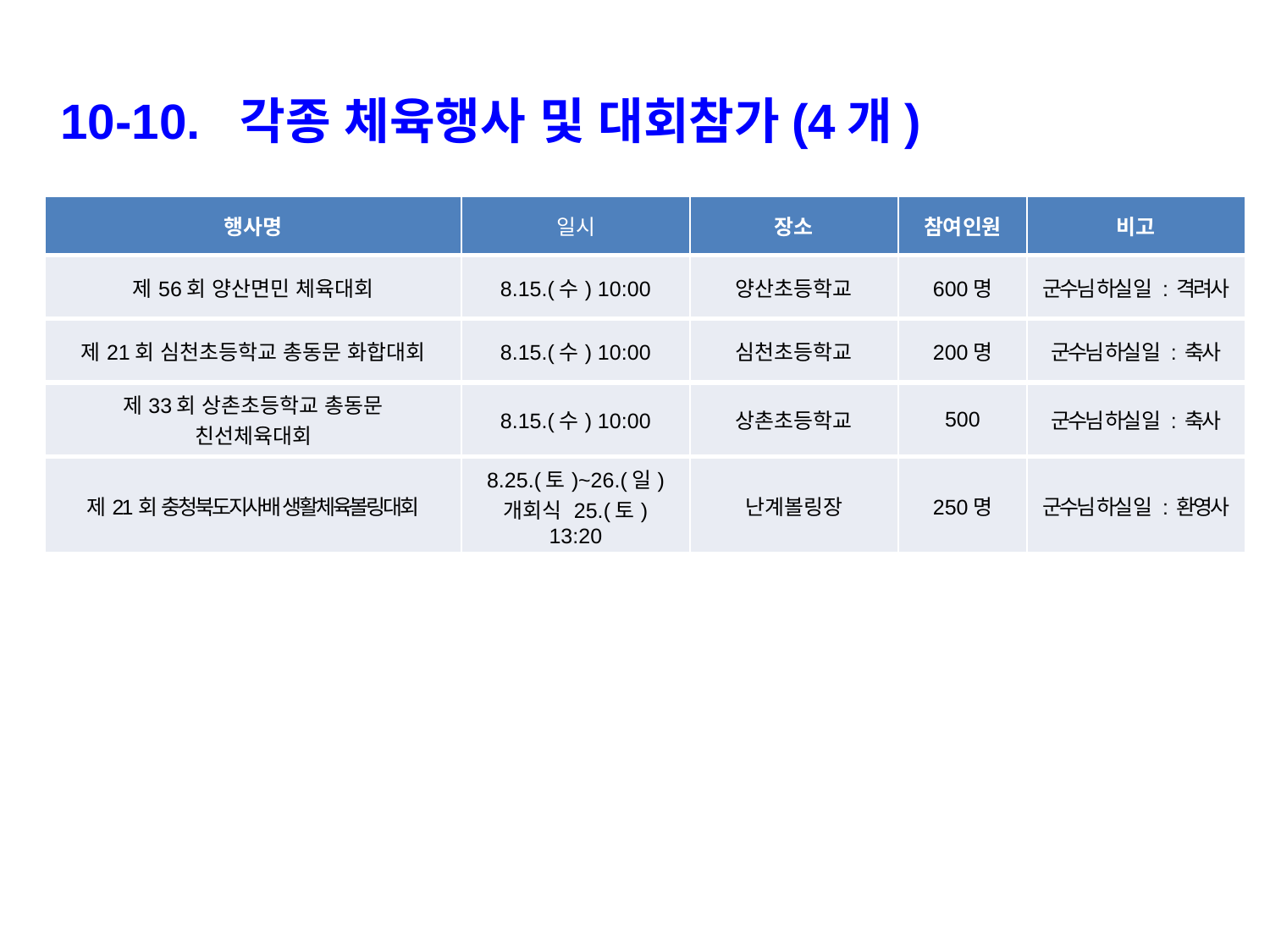

10-10.  각종 체육행사 및 대회참가(4개)

| 행사명 | 일시 | 장소 | 참여인원 | 비고 |
| --- | --- | --- | --- | --- |
| 제56회 양산면민 체육대회 | 8.15.(수) 10:00 | 양산초등학교 | 600명 | 군수님 하실 일 : 격려사 |
| 제21회 심천초등학교 총동문 화합대회 | 8.15.(수) 10:00 | 심천초등학교 | 200명 | 군수님 하실 일 : 축사 |
| 제33회 상촌초등학교 총동문 친선체육대회 | 8.15.(수) 10:00 | 상촌초등학교 | 500 | 군수님 하실 일 : 축사 |
| 제21회 충청북도지사배 생활체육볼링대회 | 8.25.(토)~26.(일) 개회식 25.(토) 13:20 | 난계볼링장 | 250명 | 군수님 하실 일 : 환영사 |